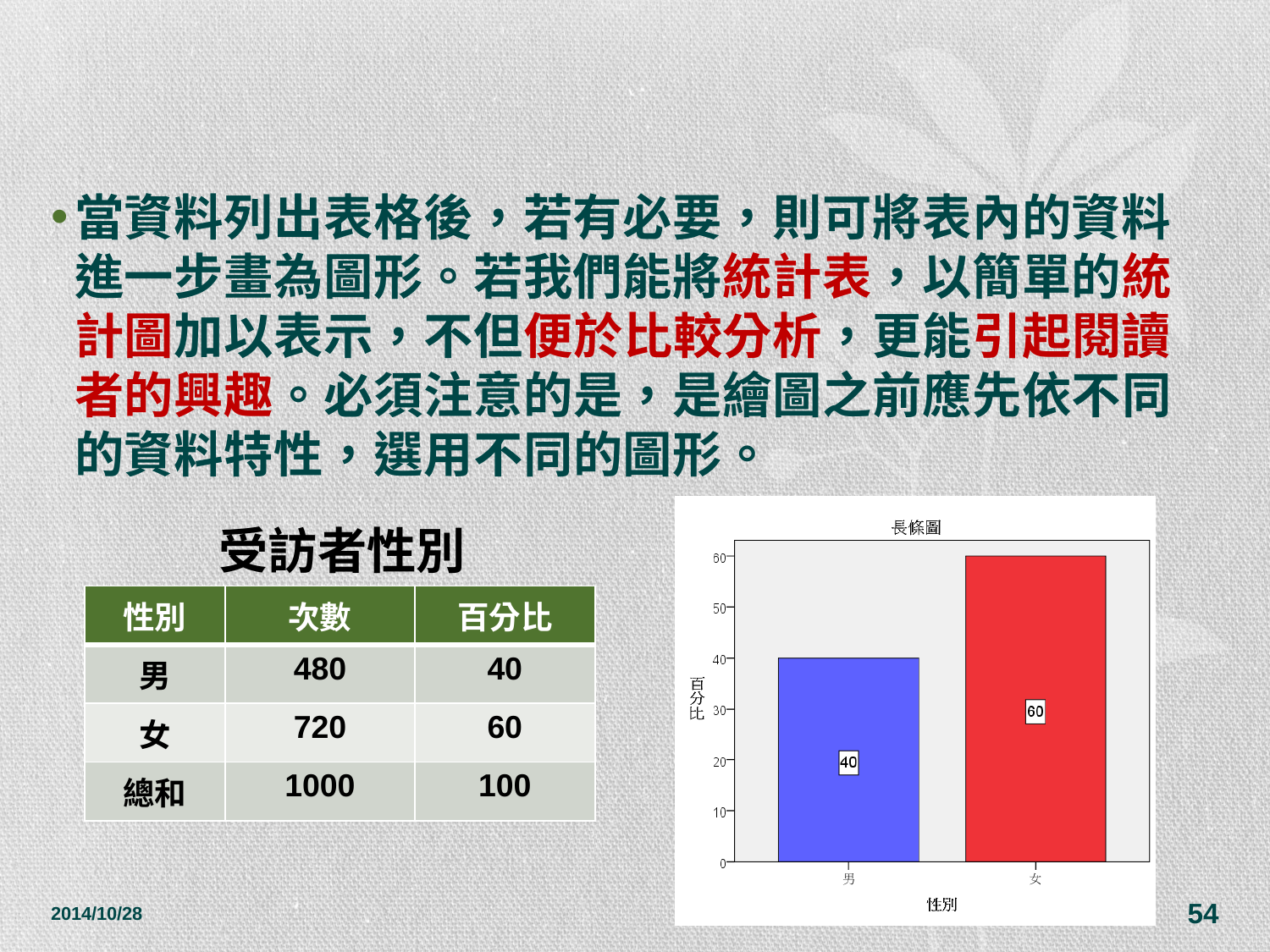

#
當資料列出表格後，若有必要，則可將表內的資料進一步畫為圖形。若我們能將統計表，以簡單的統計圖加以表示，不但便於比較分析，更能引起閱讀者的興趣。必須注意的是，是繪圖之前應先依不同的資料特性，選用不同的圖形。

### Chart: 長條圖

| Category |  |
|---|---|
| 男 | 40.0 |
| 女 | 60.0 |
受訪者性別
| 性別 | 次數 | 百分比 |
| --- | --- | --- |
| 男 | 480 | 40 |
| 女 | 720 | 60 |
| 總和 | 1000 | 100 |
2014/10/28
54